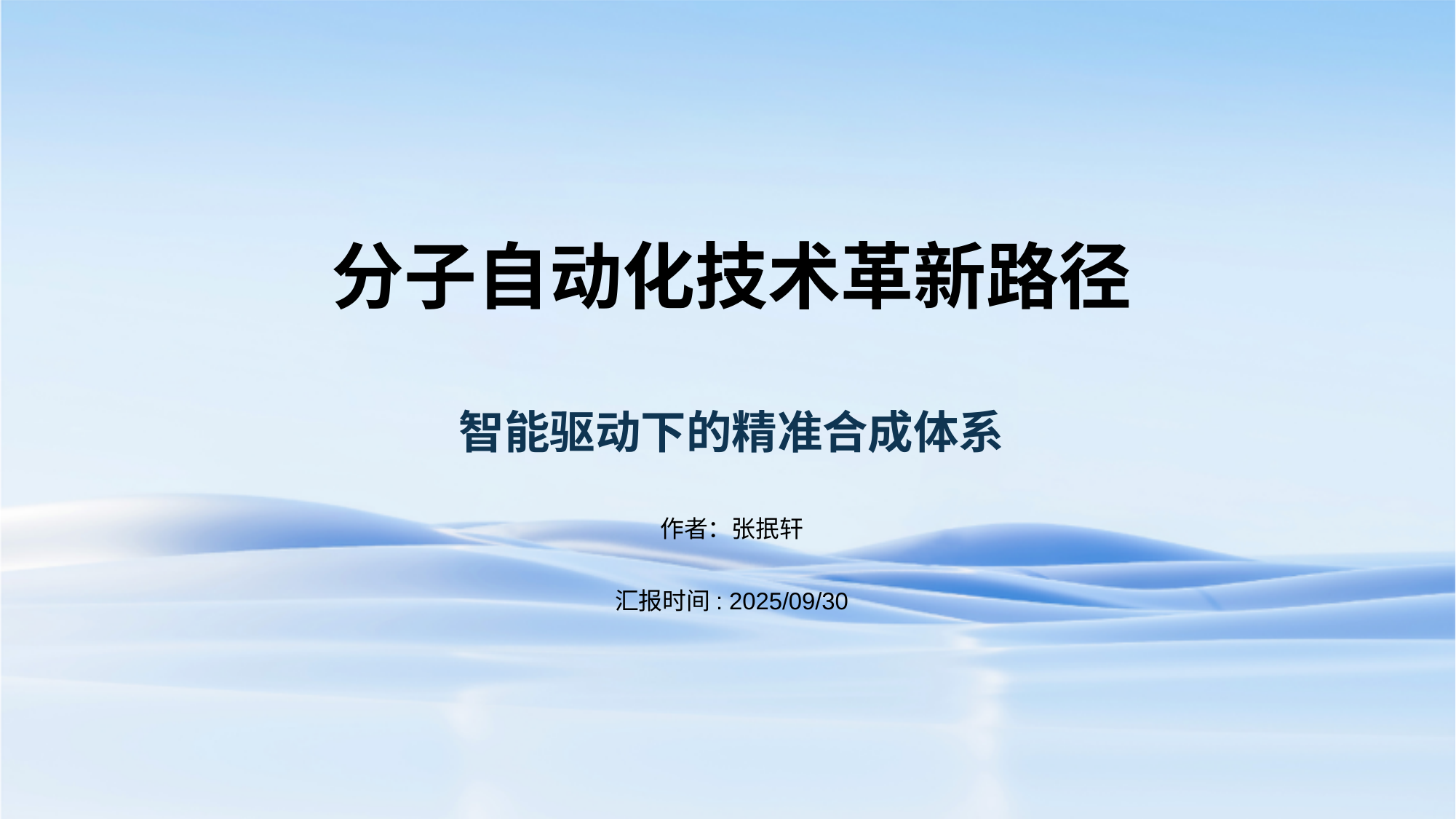

分子自动化技术革新路径
智能驱动下的精准合成体系

作者：张抿轩

汇报时间: 2025/09/30